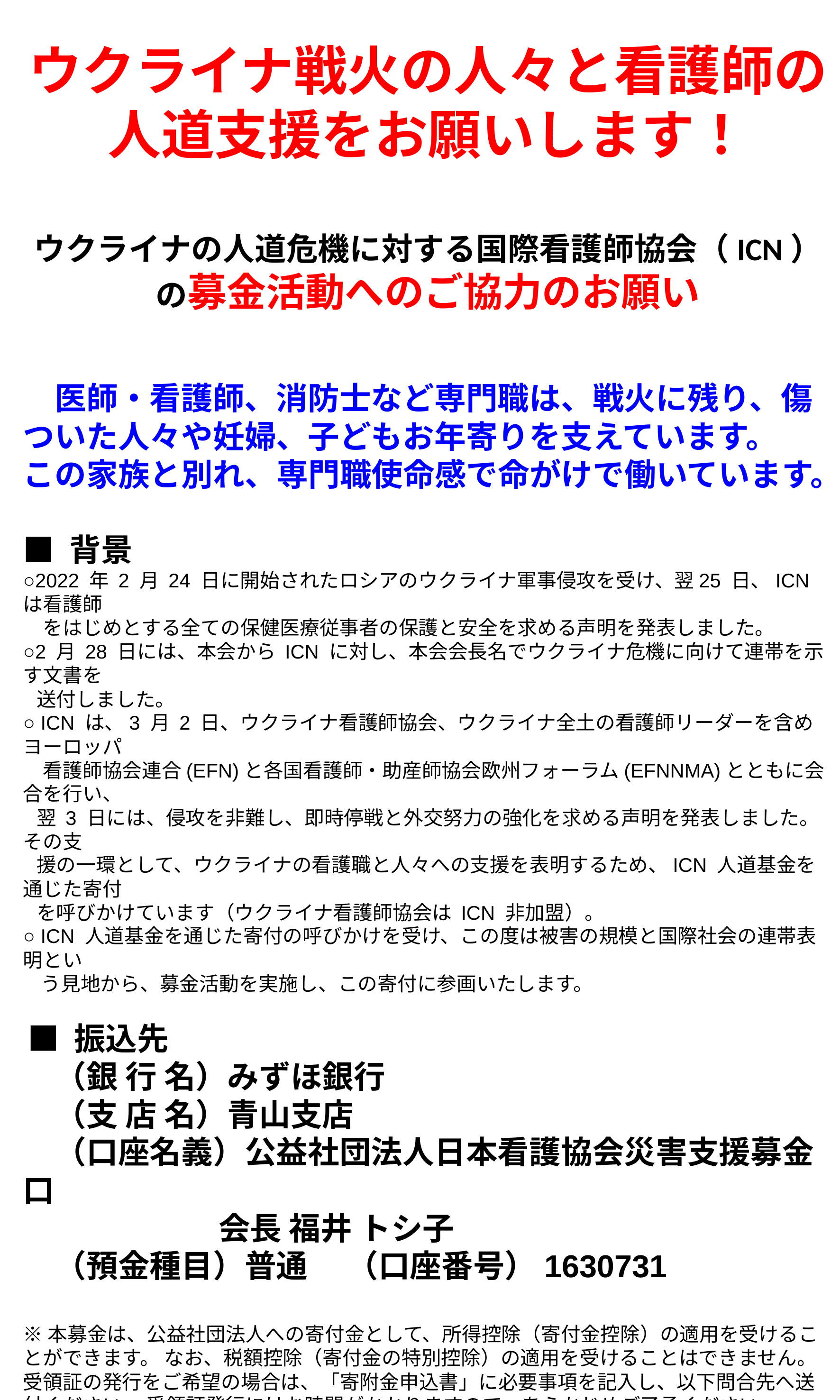

ウクライナ戦火の人々と看護師の
人道支援をお願いします！

ウクライナの人道危機に対する国際看護師協会（ICN）の募金活動へのご協力のお願い

　医師・看護師、消防士など専門職は、戦火に残り、傷ついた人々や妊婦、子どもお年寄りを支えています。
この家族と別れ、専門職使命感で命がけで働いています。

■ 背景
○2022 年 2 月 24 日に開始されたロシアのウクライナ軍事侵攻を受け、翌25 日、ICN は看護師
　をはじめとする全ての保健医療従事者の保護と安全を求める声明を発表しました。
○2 月 28 日には、本会から ICN に対し、本会会長名でウクライナ危機に向けて連帯を示す文書を
  送付しました。
○ ICN は、3 月 2 日、ウクライナ看護師協会、ウクライナ全土の看護師リーダーを含めヨーロッパ
　看護師協会連合(EFN)と各国看護師・助産師協会欧州フォーラム(EFNNMA)とともに会合を行い、
  翌 3 日には、侵攻を非難し、即時停戦と外交努力の強化を求める声明を発表しました。その支
  援の一環として、ウクライナの看護職と人々への支援を表明するため、ICN 人道基金を通じた寄付
  を呼びかけています（ウクライナ看護師協会は ICN 非加盟）。
○ ICN 人道基金を通じた寄付の呼びかけを受け、この度は被害の規模と国際社会の連帯表明とい
   う見地から、募金活動を実施し、この寄付に参画いたします。

 ■ 振込先
　（銀 行 名）みずほ銀行
　（支 店 名）青山支店
　（口座名義）公益社団法人日本看護協会災害支援募金口
                          会長 福井 トシ子
　（預金種目）普通 　（口座番号）1630731

※本募金は、公益社団法人への寄付金として、所得控除（寄付金控除）の適用を受けることができます。 なお、税額控除（寄付金の特別控除）の適用を受けることはできません。 受領証の発行をご希望の場合は、「寄附金申込書」に必要事項を記入し、以下問合先へ送付ください。 受領証発行にはお時間がかかりますので、あらかじめご了承ください。

【本件活動に関する問合先】
  益社団法人日本看護協会 国際部 TEL: 03-5778-8559、E-mail: kokusai@nurse.or.jp
<寄公付手続に関する問合先>
  公益社団法人日本看護協会 管理部業務 2 課 TEL: 03-5778-8297、
   E-mail: gyomu2@nurse.or.jp 〒150-0001 東京都渋谷区神宮前 5-8-2
※あすか山訪問看護ステーションは主旨に賛同し皆様にご支援をお願いしています。